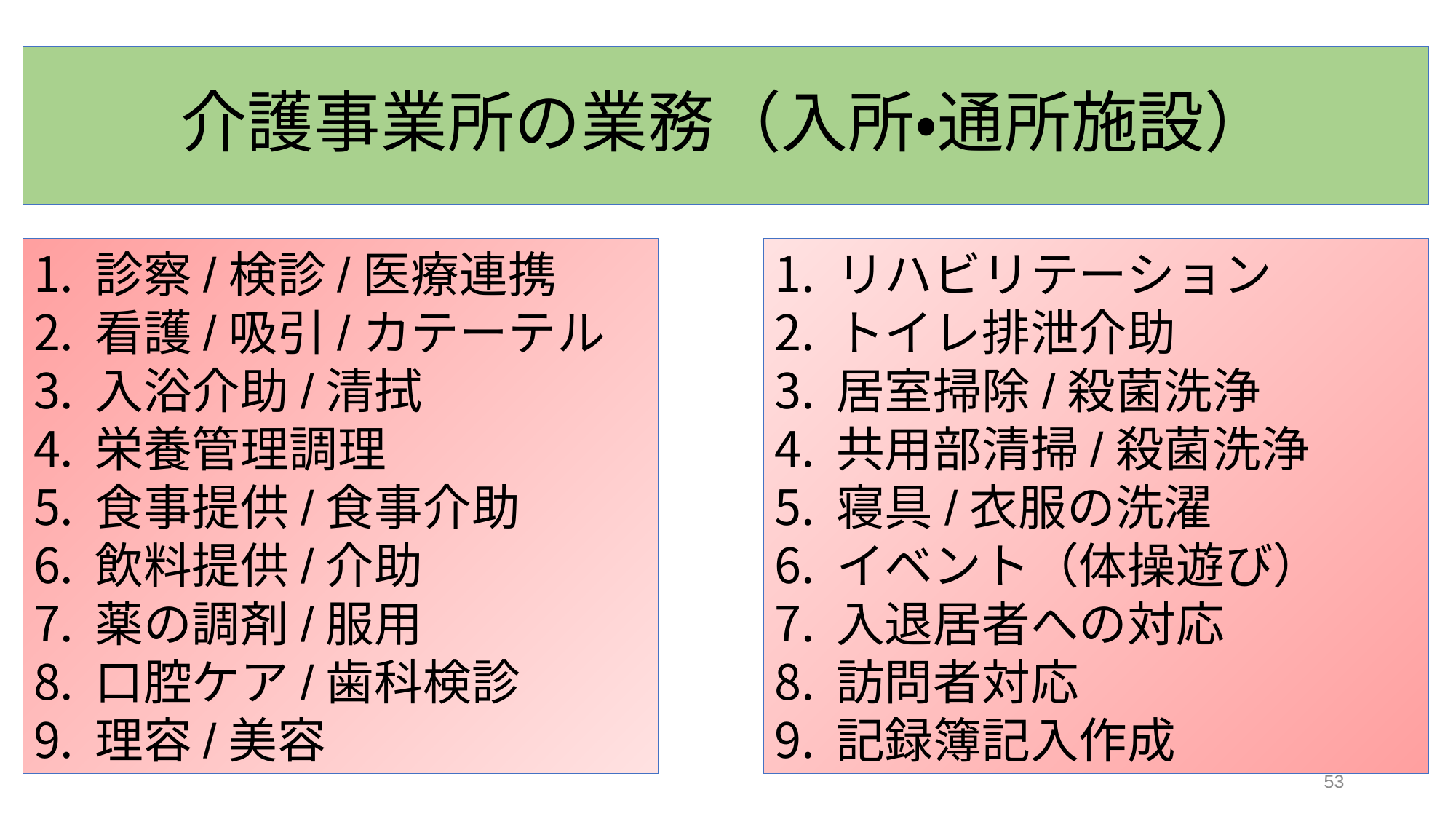

介護事業所の業務（入所・通所施設）
診察/検診/医療連携
看護/吸引/カテーテル
入浴介助/清拭
栄養管理調理
食事提供/食事介助
飲料提供/介助
薬の調剤/服用
口腔ケア/歯科検診
理容/美容
リハビリテーション
トイレ排泄介助
居室掃除/殺菌洗浄
共用部清掃/殺菌洗浄
寝具/衣服の洗濯
イベント（体操遊び）
入退居者への対応
訪問者対応
記録簿記入作成
53